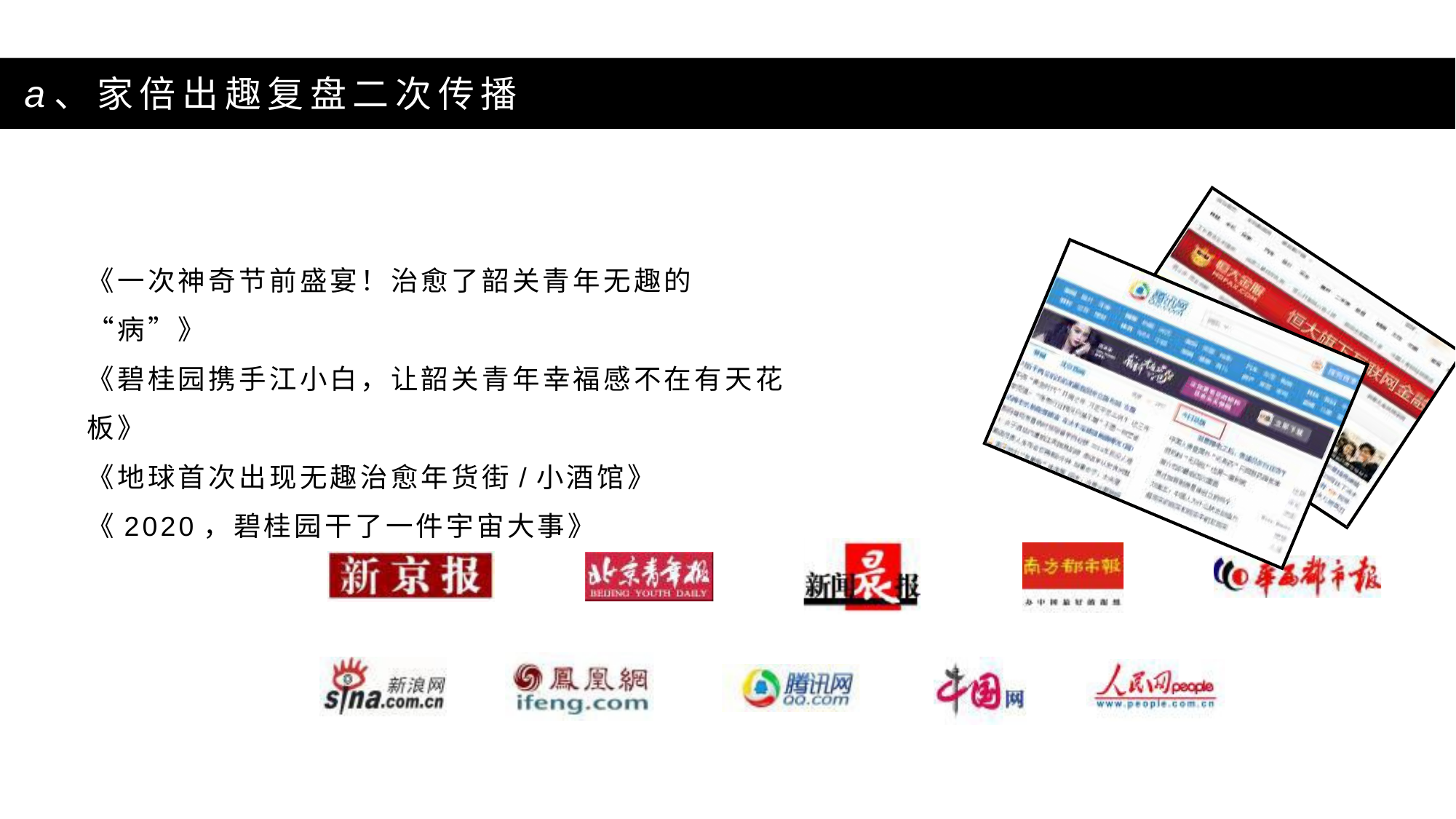

# a、家倍出趣复盘二次传播

《一次神奇节前盛宴！治愈了韶关青年无趣的“病”》
《碧桂园携手江小白，让韶关青年幸福感不在有天花板》
《地球首次出现无趣治愈年货街/小酒馆》
《2020，碧桂园干了一件宇宙大事》